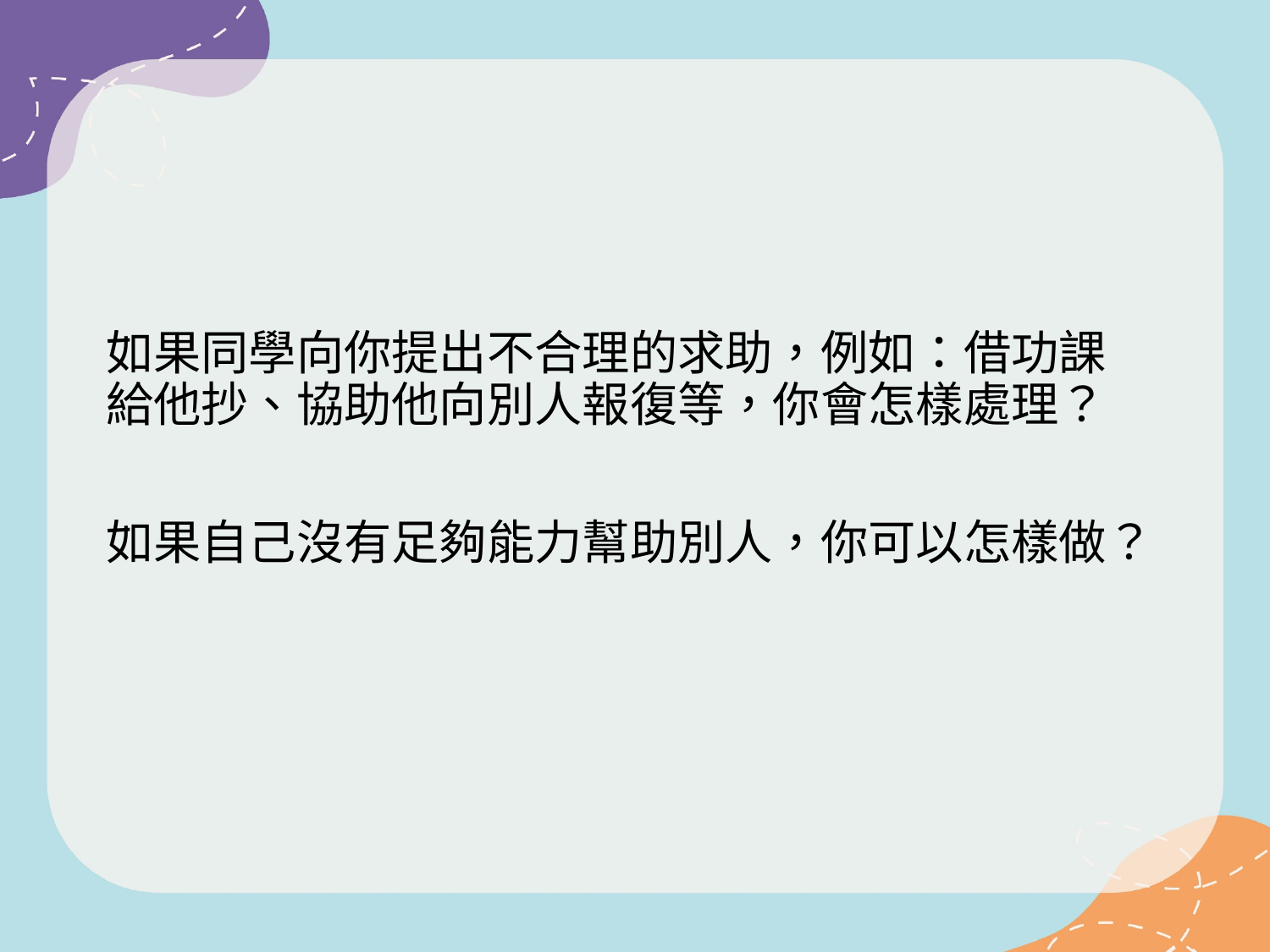

#
如果同學向你提出不合理的求助，例如：借功課給他抄、協助他向別人報復等，你會怎樣處理？

如果自己沒有足夠能力幫助別人，你可以怎樣做？